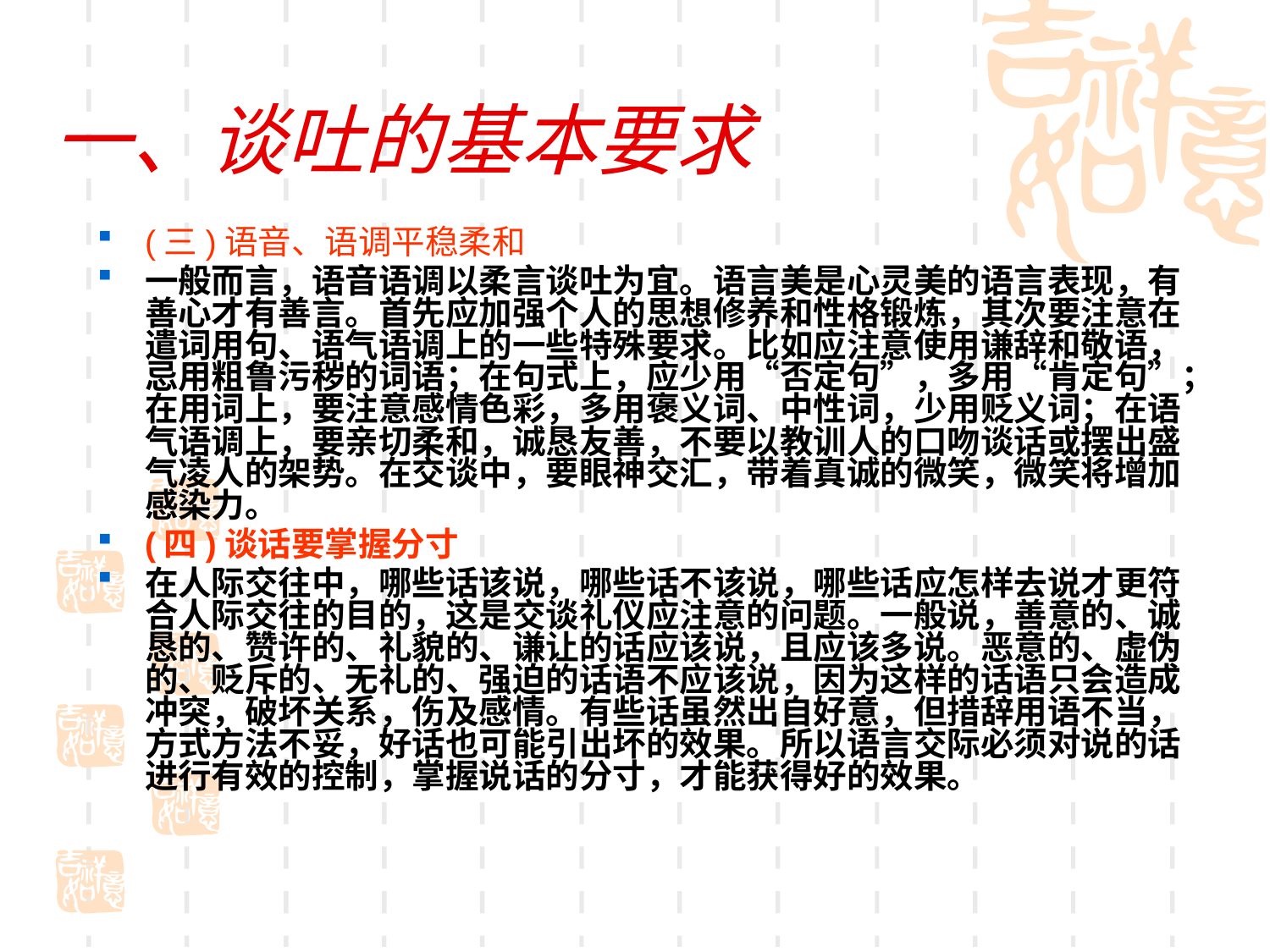

# 一、谈吐的基本要求
(三)语音、语调平稳柔和
一般而言，语音语调以柔言谈吐为宜。语言美是心灵美的语言表现，有善心才有善言。首先应加强个人的思想修养和性格锻炼，其次要注意在遣词用句、语气语调上的一些特殊要求。比如应注意使用谦辞和敬语，忌用粗鲁污秽的词语；在句式上，应少用“否定句”，多用“肯定句”；在用词上，要注意感情色彩，多用褒义词、中性词，少用贬义词；在语气语调上，要亲切柔和，诚恳友善，不要以教训人的口吻谈话或摆出盛气凌人的架势。在交谈中，要眼神交汇，带着真诚的微笑，微笑将增加感染力。
(四)谈话要掌握分寸
在人际交往中，哪些话该说，哪些话不该说，哪些话应怎样去说才更符合人际交往的目的，这是交谈礼仪应注意的问题。一般说，善意的、诚恳的、赞许的、礼貌的、谦让的话应该说，且应该多说。恶意的、虚伪的、贬斥的、无礼的、强迫的话语不应该说，因为这样的话语只会造成冲突，破坏关系，伤及感情。有些话虽然出自好意，但措辞用语不当，方式方法不妥，好话也可能引出坏的效果。所以语言交际必须对说的话进行有效的控制，掌握说话的分寸，才能获得好的效果。